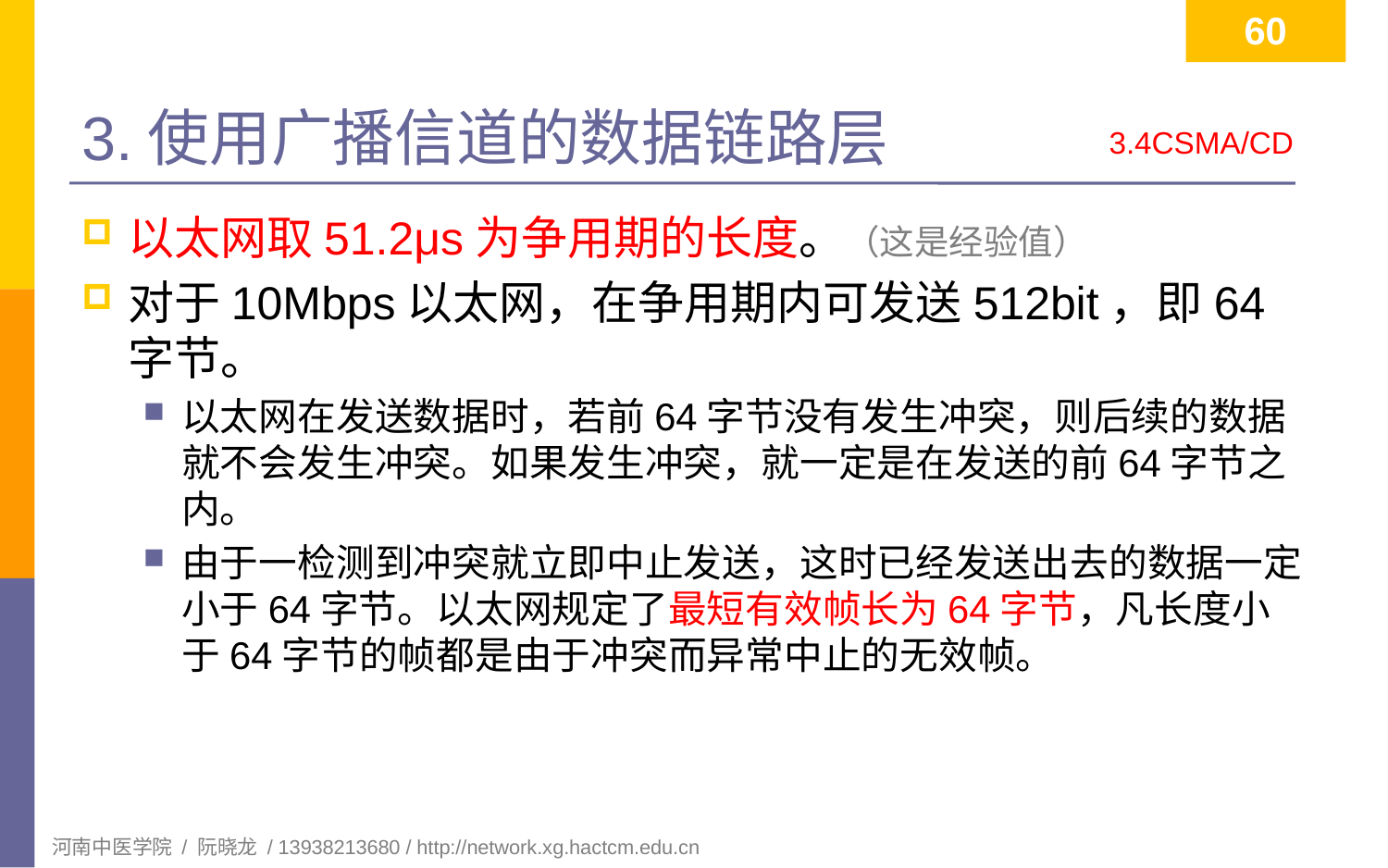

60
# 3.使用广播信道的数据链路层
3.4CSMA/CD
以太网取51.2μs为争用期的长度。（这是经验值）
对于10Mbps以太网，在争用期内可发送512bit，即64字节。
以太网在发送数据时，若前64字节没有发生冲突，则后续的数据就不会发生冲突。如果发生冲突，就一定是在发送的前64字节之内。
由于一检测到冲突就立即中止发送，这时已经发送出去的数据一定小于64字节。以太网规定了最短有效帧长为64字节，凡长度小于64字节的帧都是由于冲突而异常中止的无效帧。